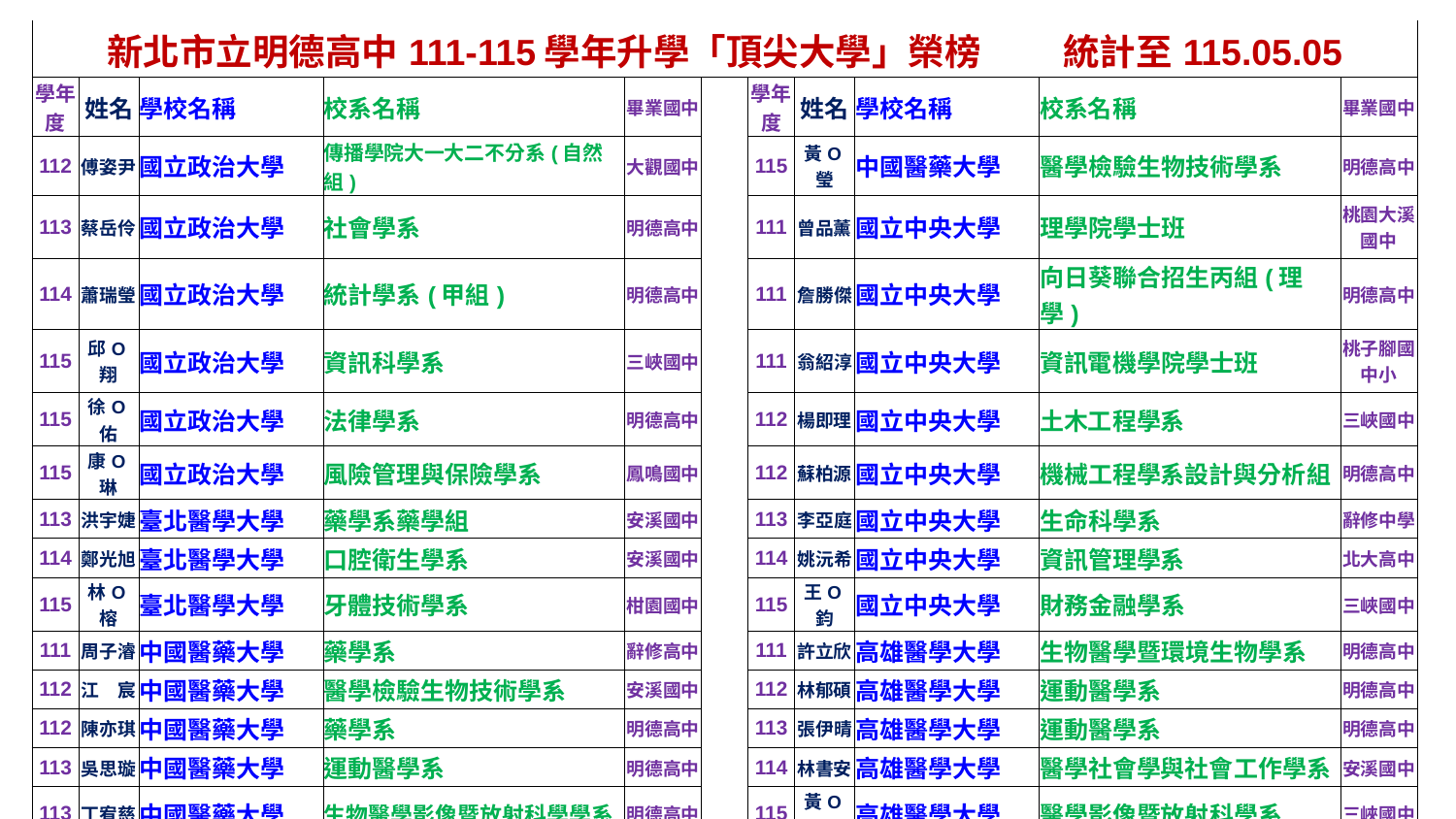

| 新北市立明德高中111-115學年升學「頂尖大學」榮榜 統計至115.05.05 |  |  |  |  |  |  |  |  |  |  |
| --- | --- | --- | --- | --- | --- | --- | --- | --- | --- | --- |
| 學年度 | 姓名 | 學校名稱 | 校系名稱 | 畢業國中 |  | 學年度 | 姓名 | 學校名稱 | 校系名稱 | 畢業國中 |
| 112 | 傅姿尹 | 國立政治大學 | 傳播學院大一大二不分系(自然組) | 大觀國中 |  | 115 | 黃O瑩 | 中國醫藥大學 | 醫學檢驗生物技術學系 | 明德高中 |
| 113 | 蔡岳伶 | 國立政治大學 | 社會學系 | 明德高中 |  | 111 | 曾品薰 | 國立中央大學 | 理學院學士班 | 桃園大溪國中 |
| 114 | 蕭瑞瑩 | 國立政治大學 | 統計學系(甲組) | 明德高中 |  | 111 | 詹勝傑 | 國立中央大學 | 向日葵聯合招生丙組(理學) | 明德高中 |
| 115 | 邱O翔 | 國立政治大學 | 資訊科學系 | 三峽國中 |  | 111 | 翁紹淳 | 國立中央大學 | 資訊電機學院學士班 | 桃子腳國中小 |
| 115 | 徐O佑 | 國立政治大學 | 法律學系 | 明德高中 |  | 112 | 楊即理 | 國立中央大學 | 土木工程學系 | 三峽國中 |
| 115 | 康O琳 | 國立政治大學 | 風險管理與保險學系 | 鳳鳴國中 |  | 112 | 蘇柏源 | 國立中央大學 | 機械工程學系設計與分析組 | 明德高中 |
| 113 | 洪宇婕 | 臺北醫學大學 | 藥學系藥學組 | 安溪國中 |  | 113 | 李亞庭 | 國立中央大學 | 生命科學系 | 辭修中學 |
| 114 | 鄭光旭 | 臺北醫學大學 | 口腔衛生學系 | 安溪國中 |  | 114 | 姚沅希 | 國立中央大學 | 資訊管理學系 | 北大高中 |
| 115 | 林O榕 | 臺北醫學大學 | 牙體技術學系 | 柑園國中 |  | 115 | 王O鈞 | 國立中央大學 | 財務金融學系 | 三峽國中 |
| 111 | 周子濬 | 中國醫藥大學 | 藥學系 | 辭修高中 |  | 111 | 許立欣 | 高雄醫學大學 | 生物醫學暨環境生物學系 | 明德高中 |
| 112 | 江　宸 | 中國醫藥大學 | 醫學檢驗生物技術學系 | 安溪國中 |  | 112 | 林郁碩 | 高雄醫學大學 | 運動醫學系 | 明德高中 |
| 112 | 陳亦琪 | 中國醫藥大學 | 藥學系 | 明德高中 |  | 113 | 張伊晴 | 高雄醫學大學 | 運動醫學系 | 明德高中 |
| 113 | 吳思璇 | 中國醫藥大學 | 運動醫學系 | 明德高中 |  | 114 | 林書安 | 高雄醫學大學 | 醫學社會學與社會工作學系 | 安溪國中 |
| 113 | 丁宥慈 | 中國醫藥大學 | 生物醫學影像暨放射科學學系 | 明德高中 |  | 115 | 黃O祐 | 高雄醫學大學 | 醫學影像暨放射科學系 | 三峽國中 |
| 113 | 林暐喆 | 中國醫藥大學 | 公共衛生學院大一不分系 | 辭修中學 |  | 114 | 黃瑀嫺 | 馬偕醫學院 | 聽力暨語言治療學系語言組 | 北大高中 |
| 114 | 李羽瀞 | 中國醫藥大學 | 藥學系 | 安溪國中 |  | 111 | 林芷辰 | 中山醫學大學 | 健康產業科技管理學系 | 北大高中 |